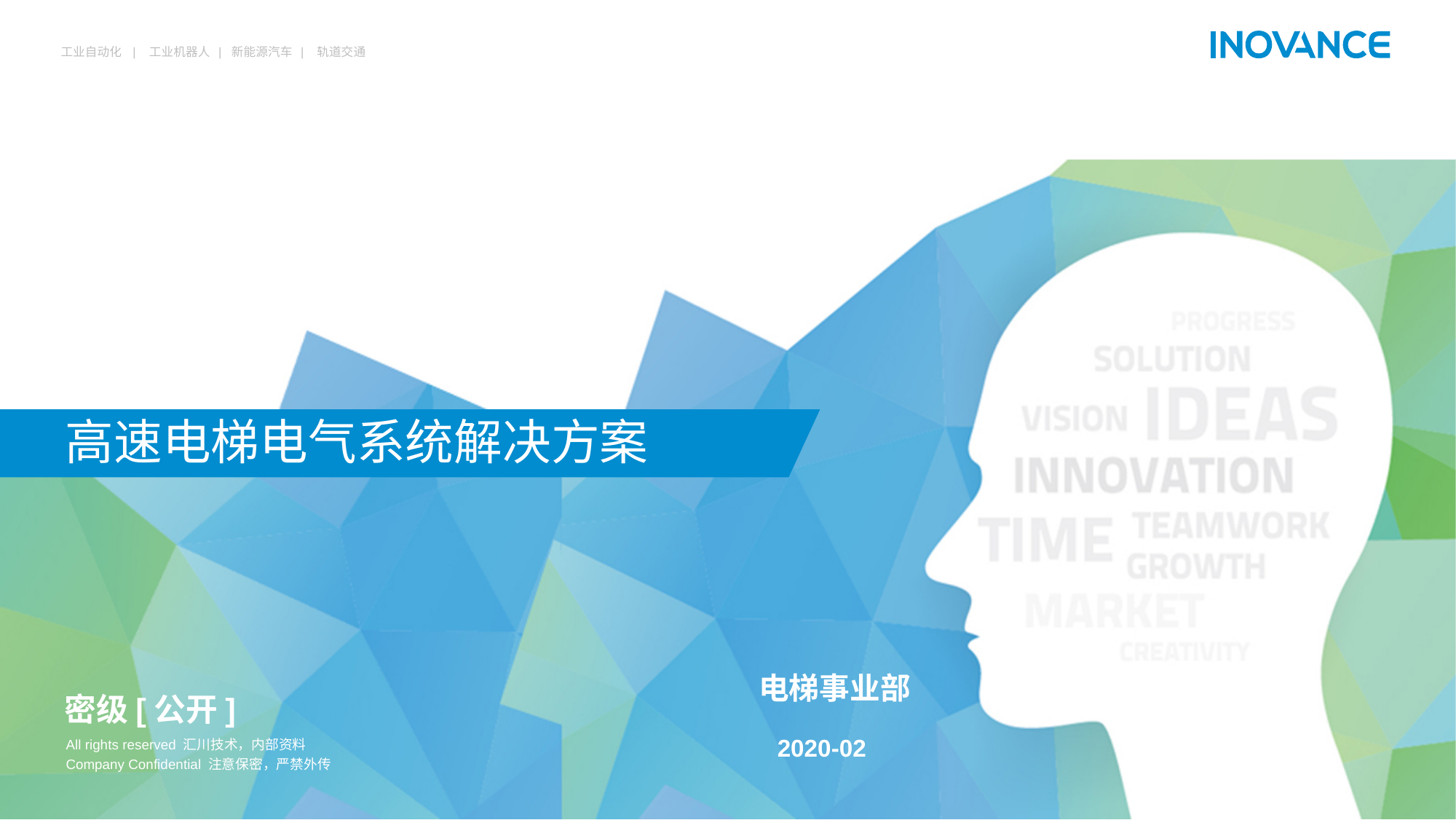

高速电梯电气系统解决方案

电梯事业部
密级[公开]
2020-02
All rights reserved 汇川技术，内部资料
Company Confidential 注意保密，严禁外传